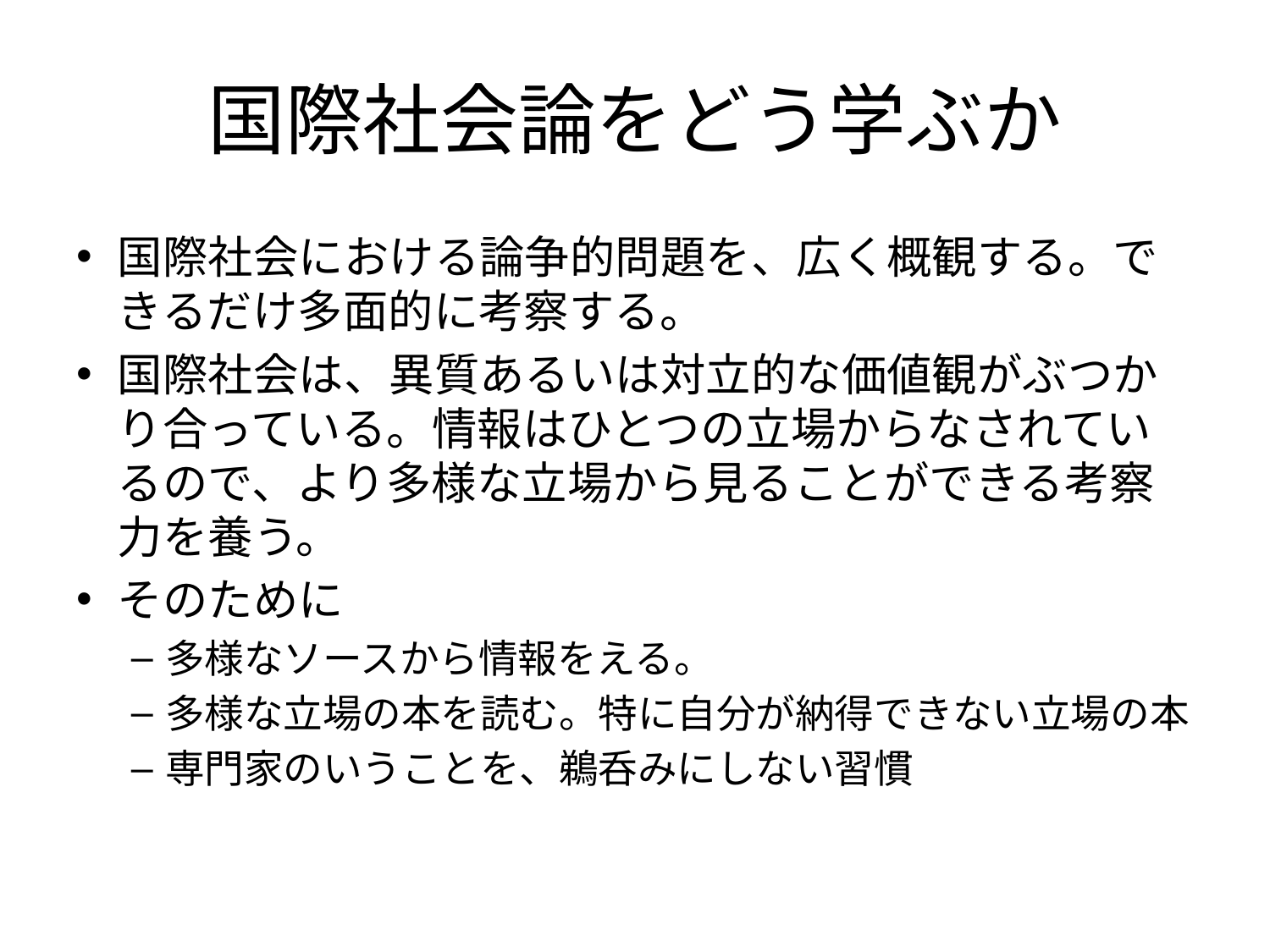

# 国際社会論をどう学ぶか
国際社会における論争的問題を、広く概観する。できるだけ多面的に考察する。
国際社会は、異質あるいは対立的な価値観がぶつかり合っている。情報はひとつの立場からなされているので、より多様な立場から見ることができる考察力を養う。
そのために
多様なソースから情報をえる。
多様な立場の本を読む。特に自分が納得できない立場の本
専門家のいうことを、鵜呑みにしない習慣